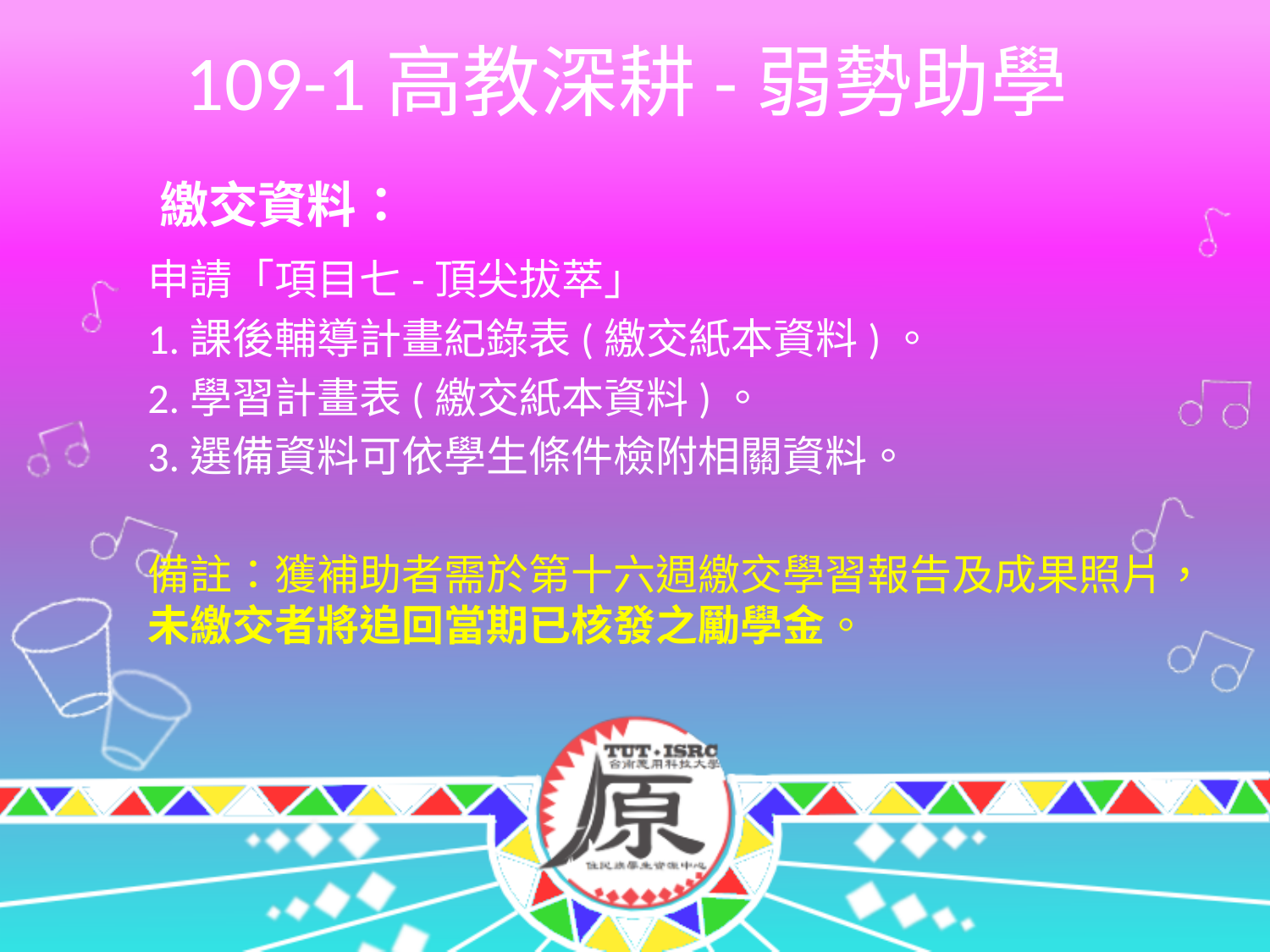

# 109-1高教深耕-弱勢助學
​繳交資料：
申請「項目七-頂尖拔萃」
1.課後輔導計畫紀錄表(繳交紙本資料)。
2.學習計畫表(繳交紙本資料)。
3.選備資料可依學生條件檢附相關資料。

備註：獲補助者需於第十六週繳交學習報告及成果照片，未繳交者將追回當期已核發之勵學金。